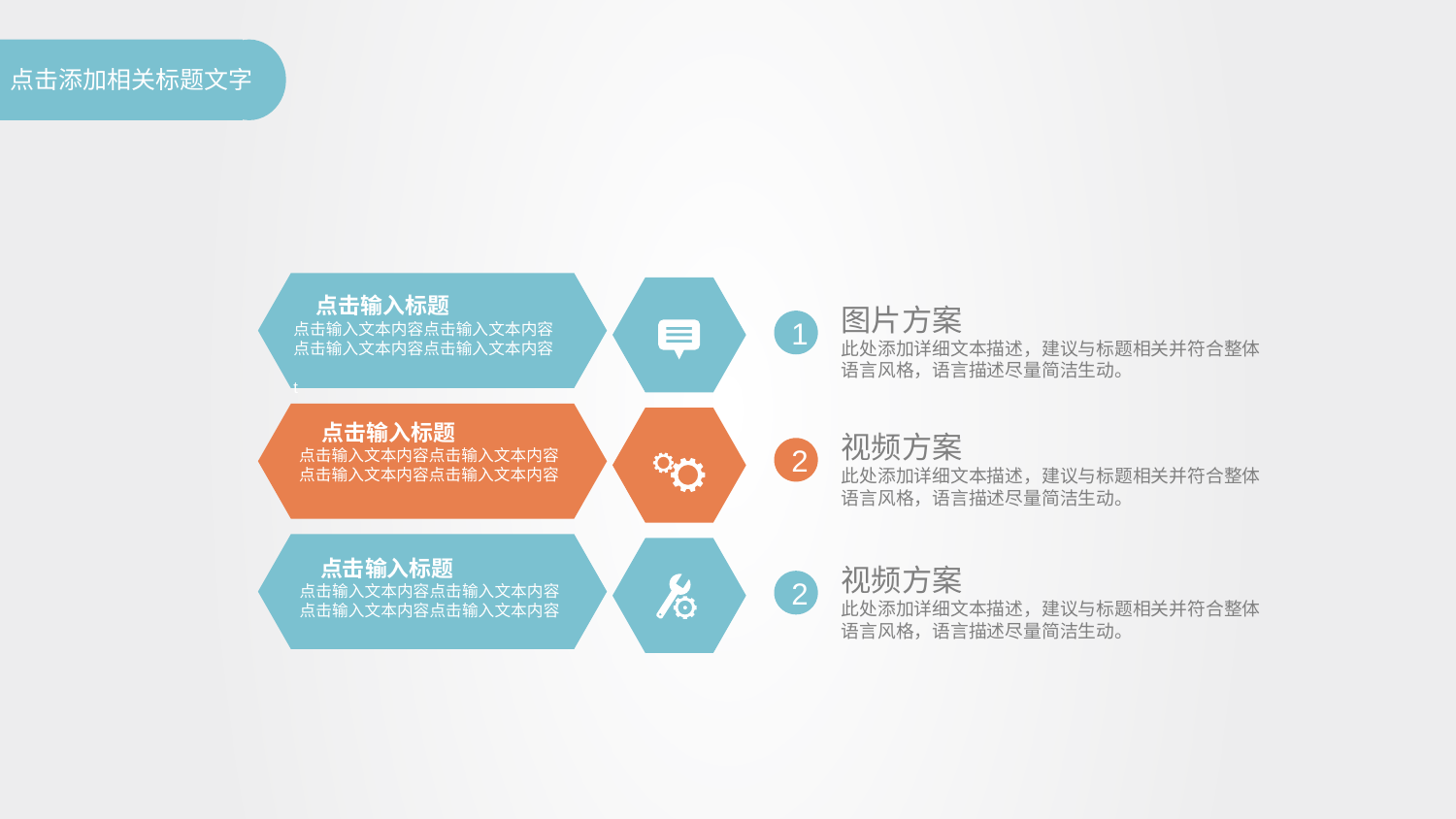

点击输入标题
点击输入文本内容点击输入文本内容
点击输入文本内容点击输入文本内容

t

图片方案
此处添加详细文本描述，建议与标题相关并符合整体语言风格，语言描述尽量简洁生动。
1

   点击输入标题
点击输入文本内容点击输入文本内容
点击输入文本内容点击输入文本内容

视频方案
此处添加详细文本描述，建议与标题相关并符合整体语言风格，语言描述尽量简洁生动。
2

   点击输入标题
点击输入文本内容点击输入文本内容
点击输入文本内容点击输入文本内容

视频方案
此处添加详细文本描述，建议与标题相关并符合整体语言风格，语言描述尽量简洁生动。
2